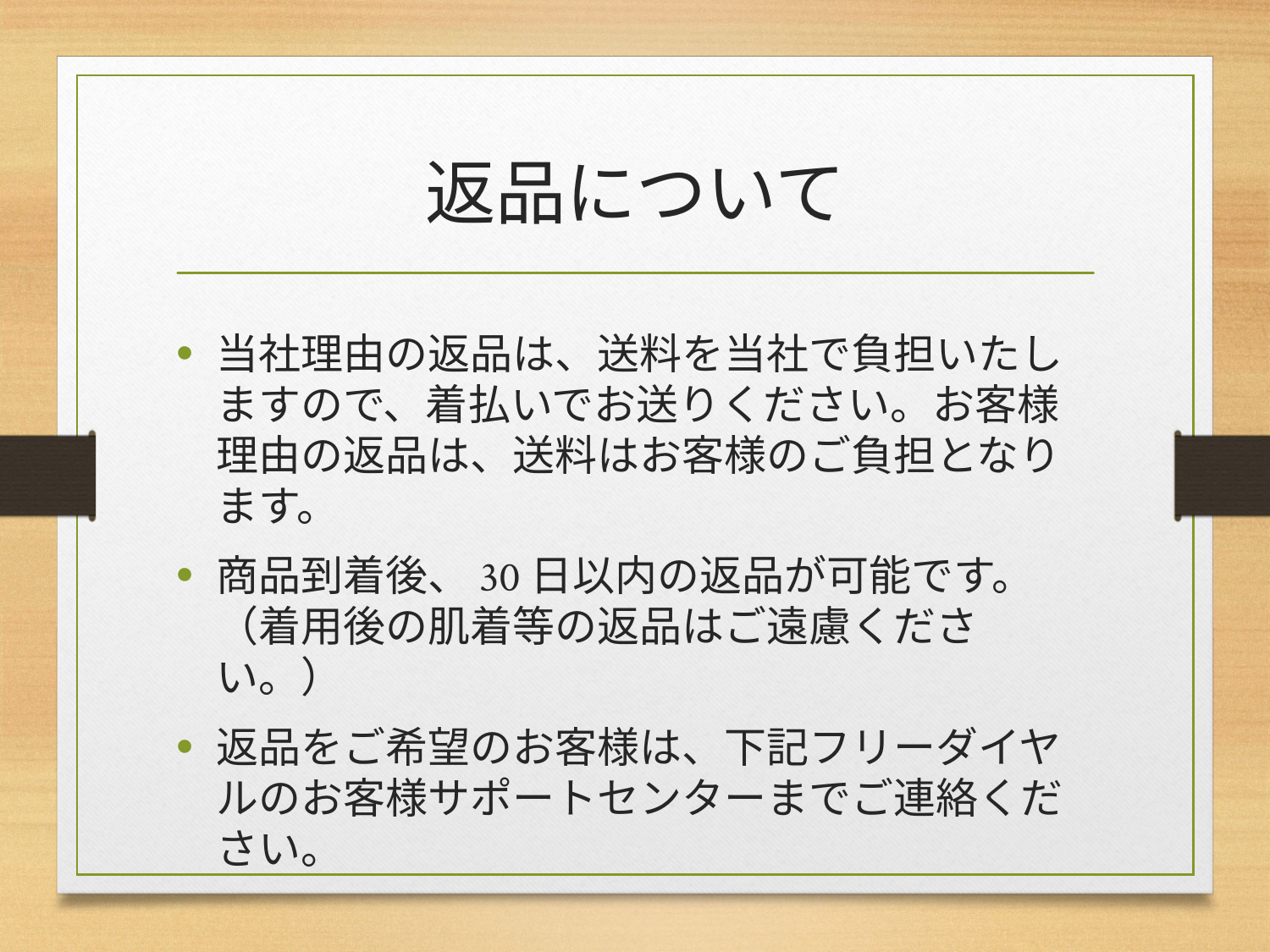

# 返品について
当社理由の返品は、送料を当社で負担いたしますので、着払いでお送りください。お客様理由の返品は、送料はお客様のご負担となります。
商品到着後、30日以内の返品が可能です。（着用後の肌着等の返品はご遠慮ください。）
返品をご希望のお客様は、下記フリーダイヤルのお客様サポートセンターまでご連絡ください。